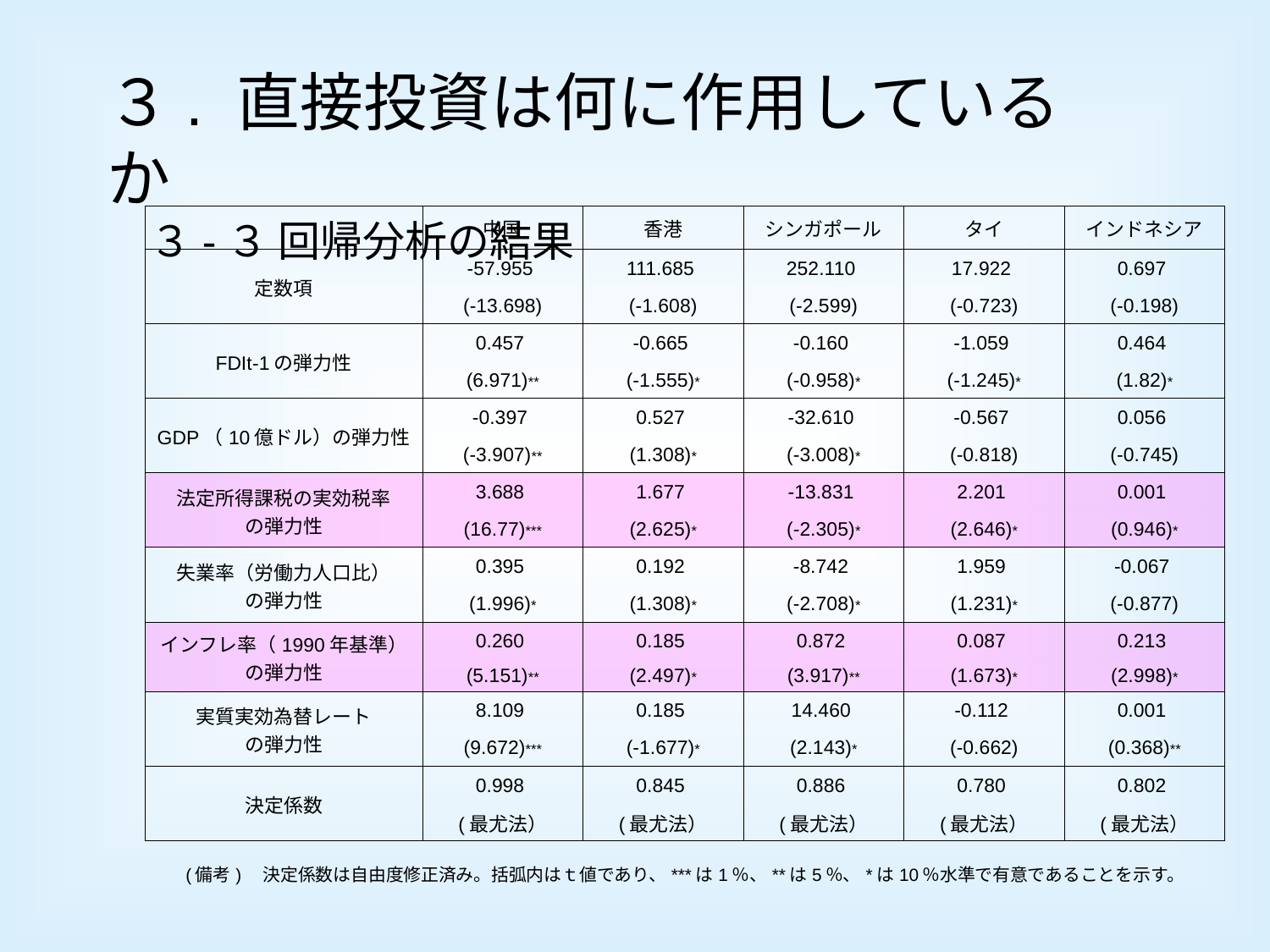

３. 直接投資は何に作用しているか
　３-３ 回帰分析の結果
|  | 中国 | 香港 | シンガポール | タイ | インドネシア |
| --- | --- | --- | --- | --- | --- |
| 定数項 | -57.955 | 111.685 | 252.110 | 17.922 | 0.697 |
|  | (-13.698) | (-1.608) | (-2.599) | (-0.723) | (-0.198) |
| FDIt-1の弾力性 | 0.457 | -0.665 | -0.160 | -1.059 | 0.464 |
|  | (6.971)\*\* | (-1.555)\* | (-0.958)\* | (-1.245)\* | (1.82)\* |
| GDP（10億ドル）の弾力性 | -0.397 | 0.527 | -32.610 | -0.567 | 0.056 |
|  | (-3.907)\*\* | (1.308)\* | (-3.008)\* | (-0.818) | (-0.745) |
| 法定所得課税の実効税率 の弾力性 | 3.688 | 1.677 | -13.831 | 2.201 | 0.001 |
|  | (16.77)\*\*\* | (2.625)\* | (-2.305)\* | (2.646)\* | (0.946)\* |
| 失業率（労働力人口比） の弾力性 | 0.395 | 0.192 | -8.742 | 1.959 | -0.067 |
|  | (1.996)\* | (1.308)\* | (-2.708)\* | (1.231)\* | (-0.877) |
| インフレ率（1990年基準） の弾力性 | 0.260 | 0.185 | 0.872 | 0.087 | 0.213 |
|  | (5.151)\*\* | (2.497)\* | (3.917)\*\* | (1.673)\* | (2.998)\* |
| 実質実効為替レート の弾力性 | 8.109 | 0.185 | 14.460 | -0.112 | 0.001 |
|  | (9.672)\*\*\* | (-1.677)\* | (2.143)\* | (-0.662) | (0.368)\*\* |
| 決定係数 | 0.998 | 0.845 | 0.886 | 0.780 | 0.802 |
|  | (最尤法） | (最尤法） | (最尤法） | (最尤法） | (最尤法） |
| (備考)　決定係数は自由度修正済み。括弧内はｔ値であり、\*\*\*は1％、\*\*は5％、\*は10％水準で有意であることを示す。 |  |  |  |  |  |